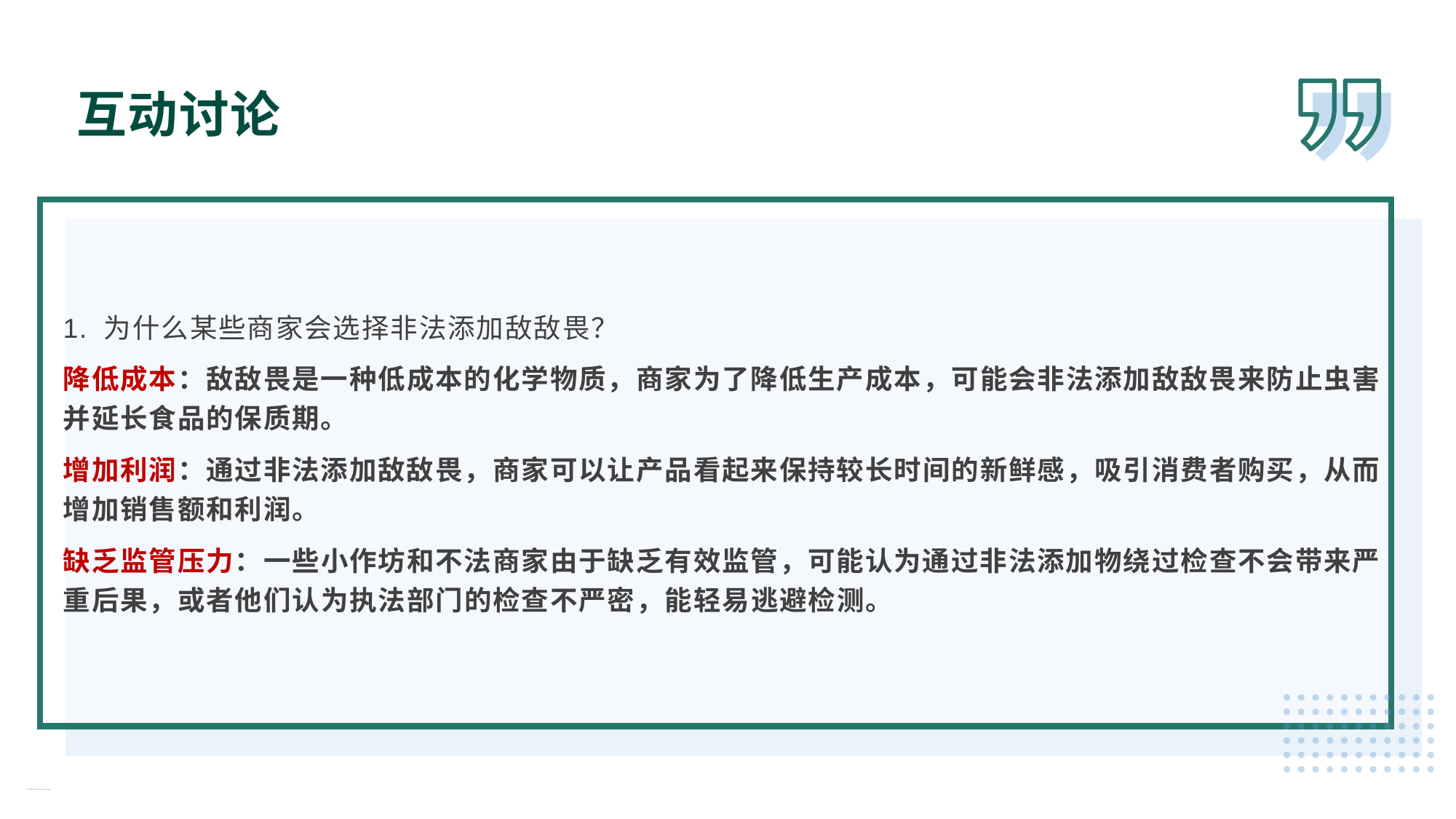

互动讨论

1. 为什么某些商家会选择非法添加敌敌畏？
降低成本：敌敌畏是一种低成本的化学物质，商家为了降低生产成本，可能会非法添加敌敌畏来防止虫害并延长食品的保质期。
增加利润：通过非法添加敌敌畏，商家可以让产品看起来保持较长时间的新鲜感，吸引消费者购买，从而增加销售额和利润。
缺乏监管压力：一些小作坊和不法商家由于缺乏有效监管，可能认为通过非法添加物绕过检查不会带来严重后果，或者他们认为执法部门的检查不严密，能轻易逃避检测。

PPT模板 http://www.1ppt.com/moban/